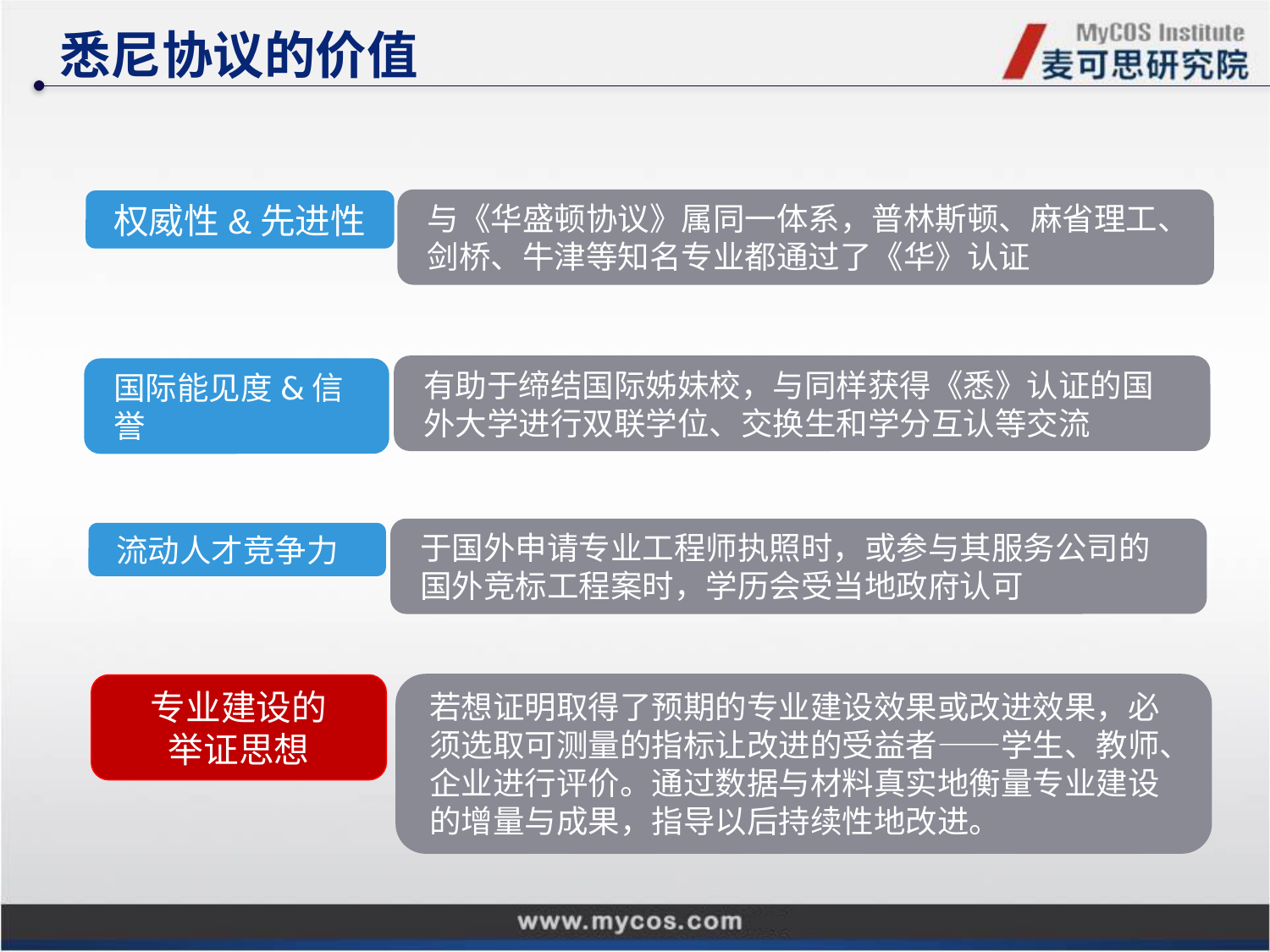

悉尼协议的价值
与《华盛顿协议》属同一体系，普林斯顿、麻省理工、剑桥、牛津等知名专业都通过了《华》认证
权威性&先进性
有助于缔结国际姊妹校，与同样获得《悉》认证的国外大学进行双联学位、交换生和学分互认等交流
国际能见度&信誉
于国外申请专业工程师执照时，或参与其服务公司的国外竞标工程案时，学历会受当地政府认可
流动人才竞争力
若想证明取得了预期的专业建设效果或改进效果，必须选取可测量的指标让改进的受益者——学生、教师、企业进行评价。通过数据与材料真实地衡量专业建设的增量与成果，指导以后持续性地改进。
专业建设的
举证思想